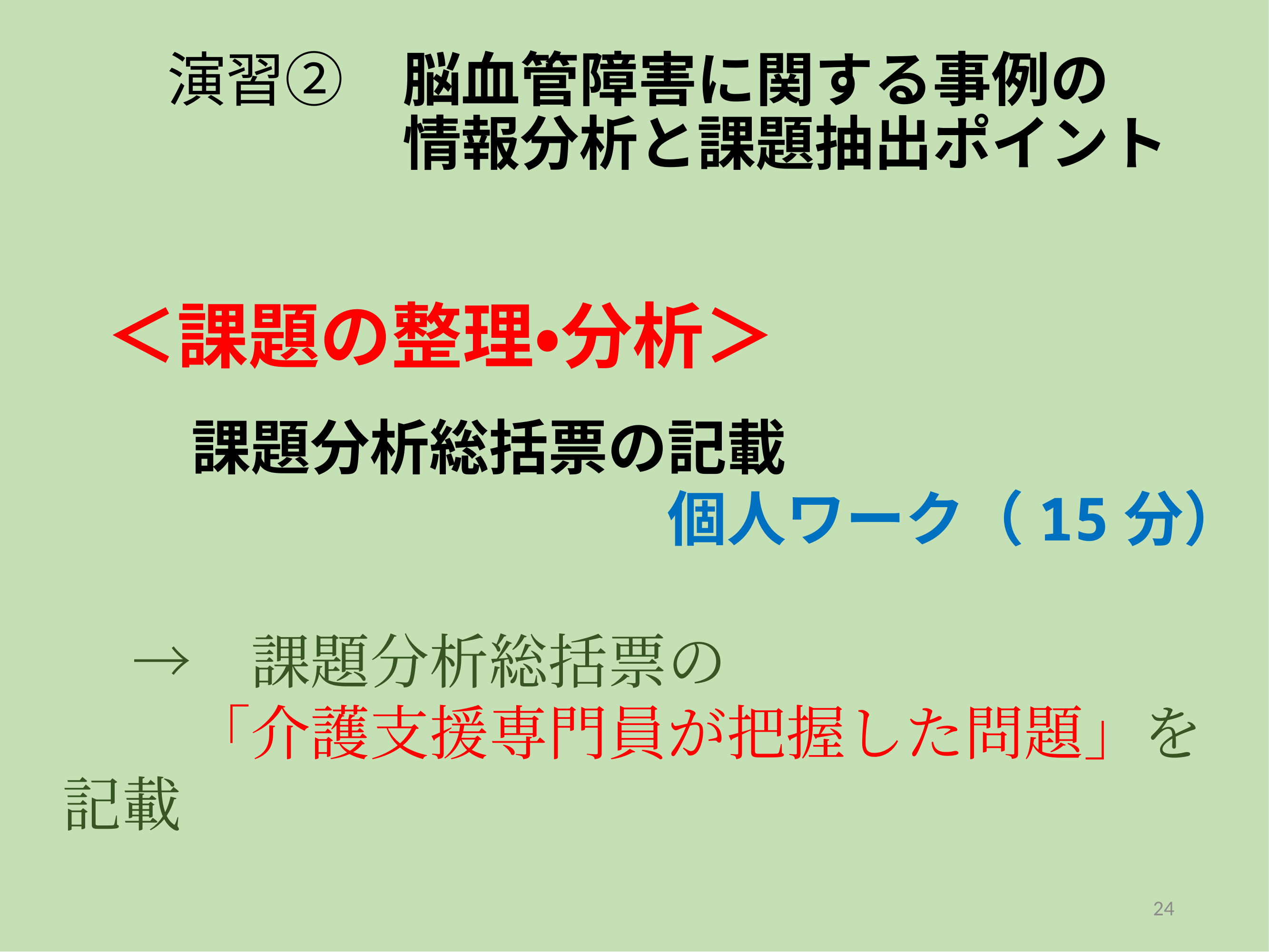

# 演習②　脳血管障害に関する事例の 　　　　　情報分析と課題抽出ポイント
＜課題の整理・分析＞
　　課題分析総括票の記載
　　　　　　　　　　個人ワーク（15分）

　→　課題分析総括票の
　　「介護支援専門員が把握した問題」を記載
24